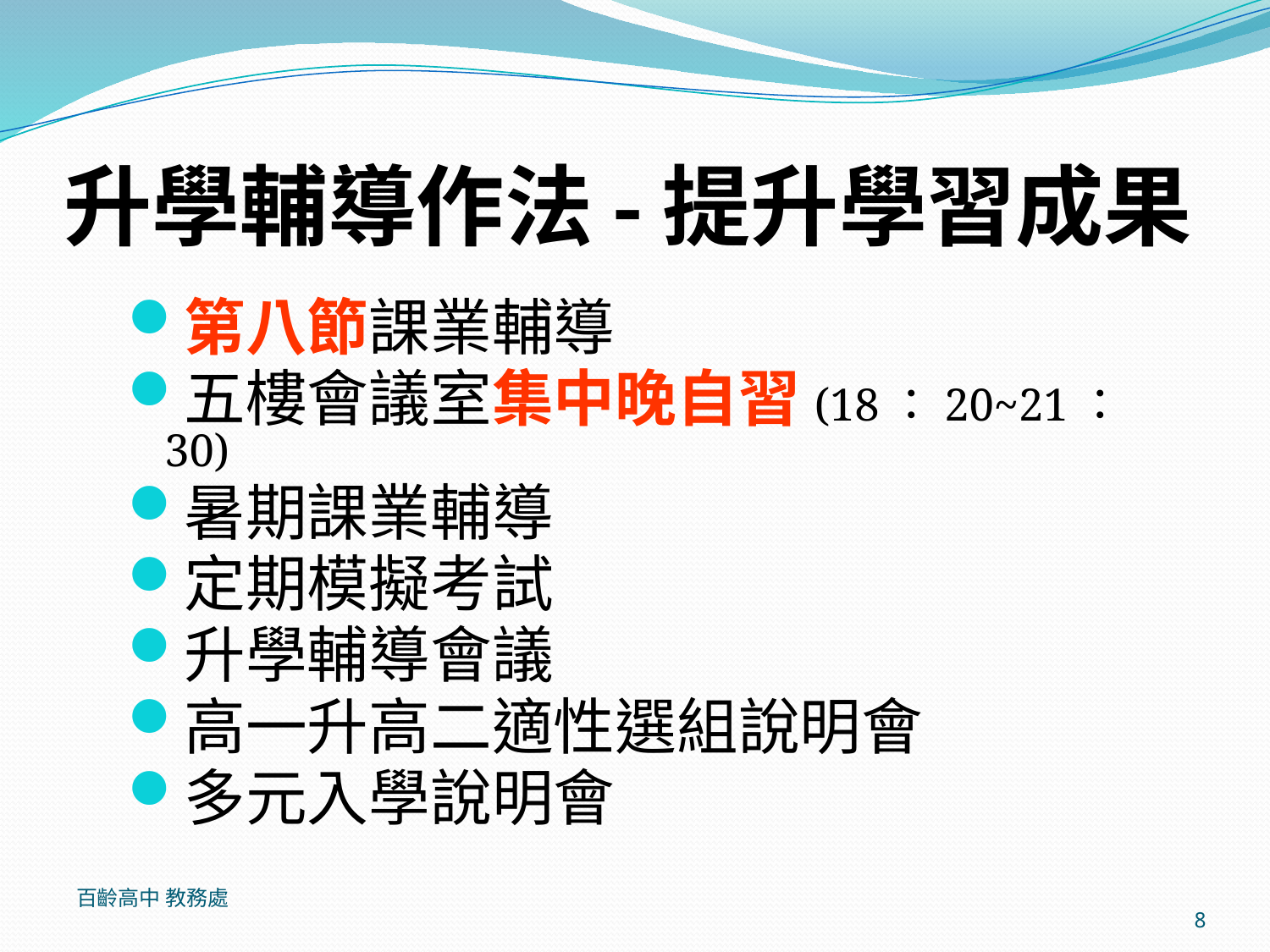

# 升學輔導作法-提升學習成果
第八節課業輔導
五樓會議室集中晚自習(18：20~21：30)
暑期課業輔導
定期模擬考試
升學輔導會議
高一升高二適性選組說明會
多元入學說明會
百齡高中 教務處
8